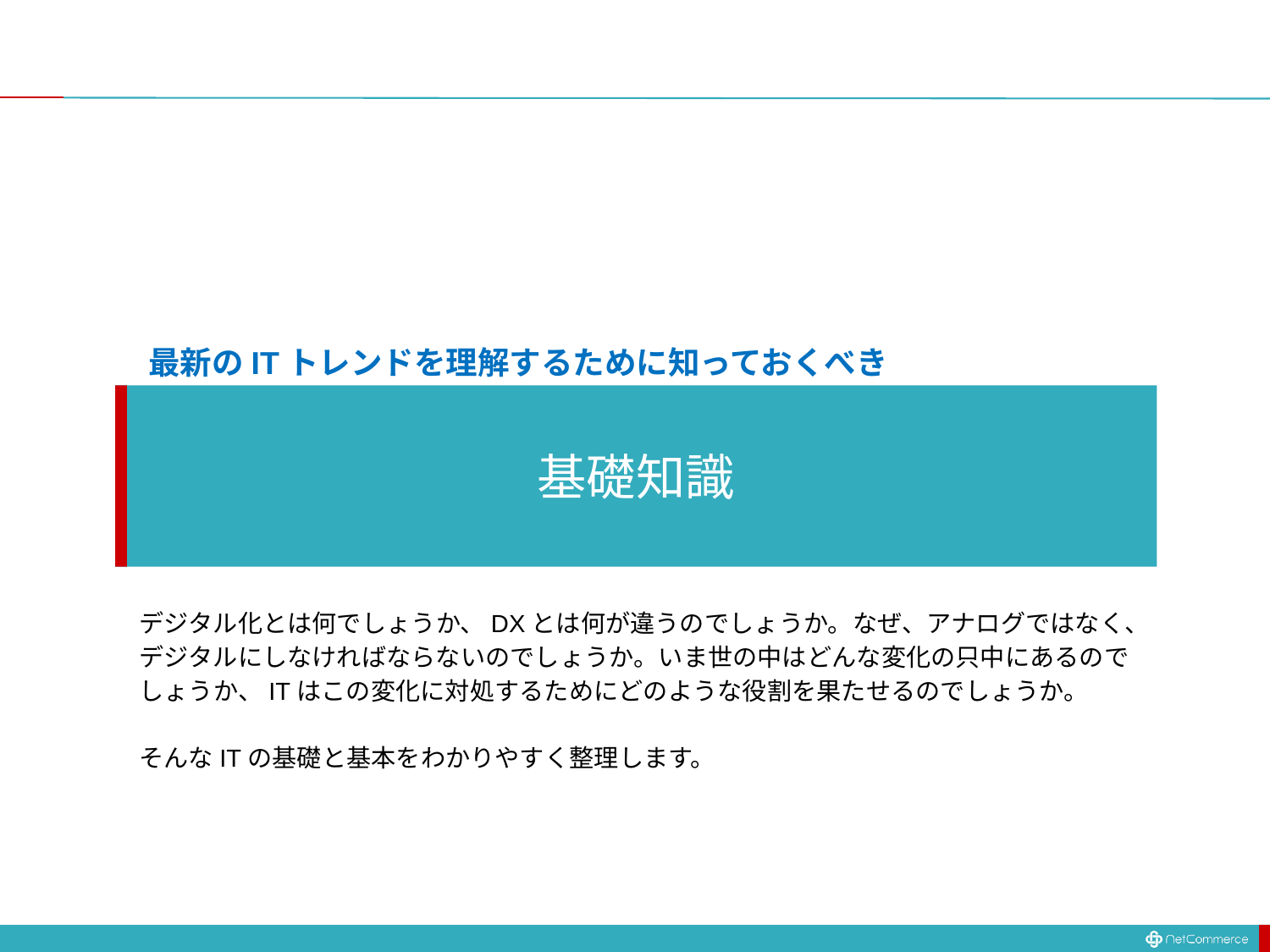

最新のITトレンドを理解するために知っておくべき

基礎知識

デジタル化とは何でしょうか、DXとは何が違うのでしょうか。なぜ、アナログではなく、デジタルにしなければならないのでしょうか。いま世の中はどんな変化の只中にあるのでしょうか、ITはこの変化に対処するためにどのような役割を果たせるのでしょうか。

そんなITの基礎と基本をわかりやすく整理します。